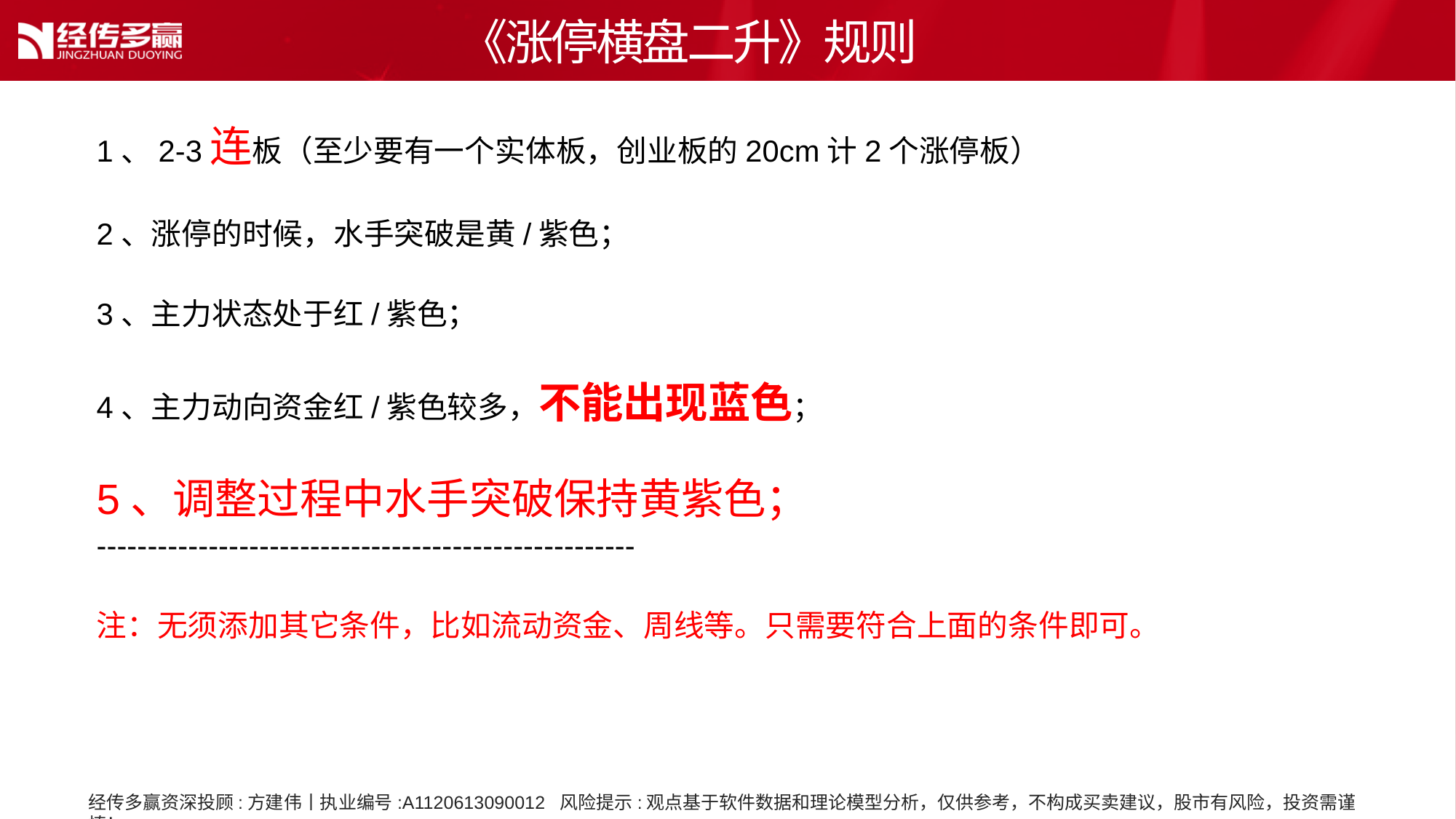

《涨停横盘二升》规则
1、2-3连板（至少要有一个实体板，创业板的20cm计2个涨停板）

2、涨停的时候，水手突破是黄/紫色；

3、主力状态处于红/紫色；

4、主力动向资金红/紫色较多，不能出现蓝色；

5、调整过程中水手突破保持黄紫色；
-----------------------------------------------------

注：无须添加其它条件，比如流动资金、周线等。只需要符合上面的条件即可。